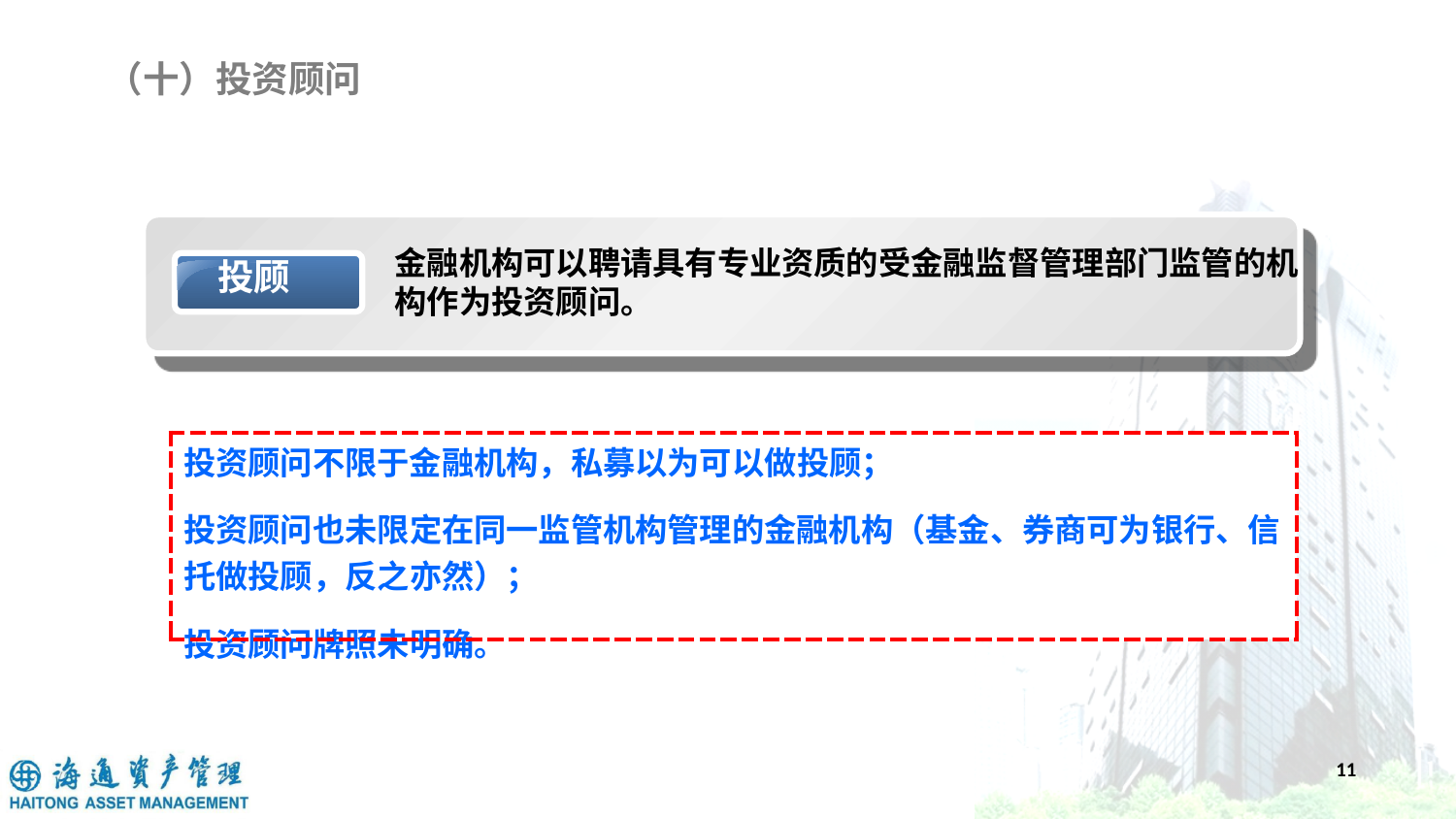

（十）投资顾问

金融机构可以聘请具有专业资质的受金融监督管理部门监管的机构作为投资顾问。

净值化管理
投顾

11

| 投资顾问不限于金融机构，私募以为可以做投顾； 投资顾问也未限定在同一监管机构管理的金融机构（基金、券商可为银行、信托做投顾，反之亦然）； 投资顾问牌照未明确。 |
| --- |
11